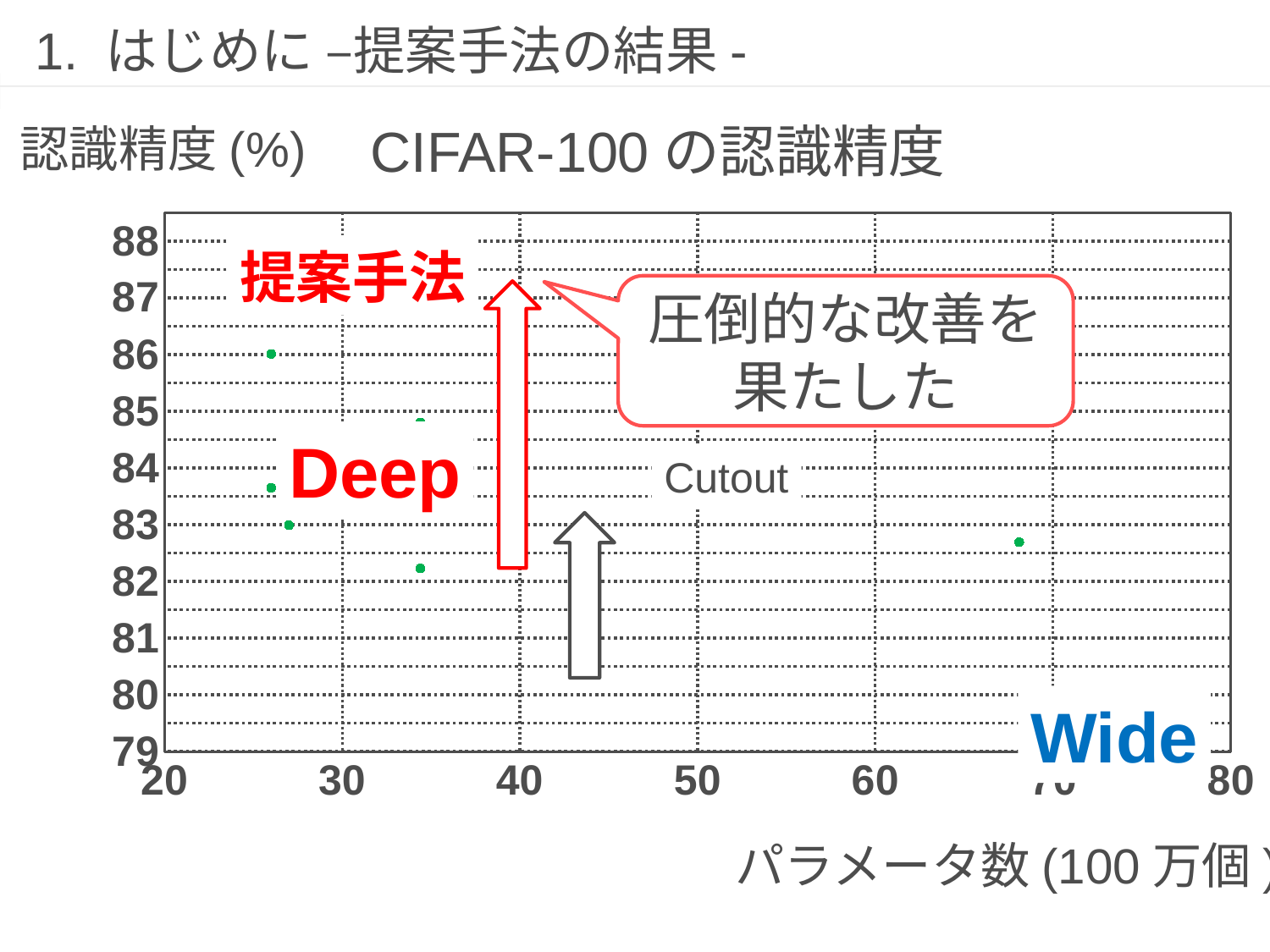

# 1. はじめに –提案手法の結果-
CIFAR-100の認識精度
認識精度(%)

### Chart

| Category | Y の値 |
|---|---|
提案手法
圧倒的な改善を果たした

Deep
Cutout

Wide
パラメータ数(100万個)